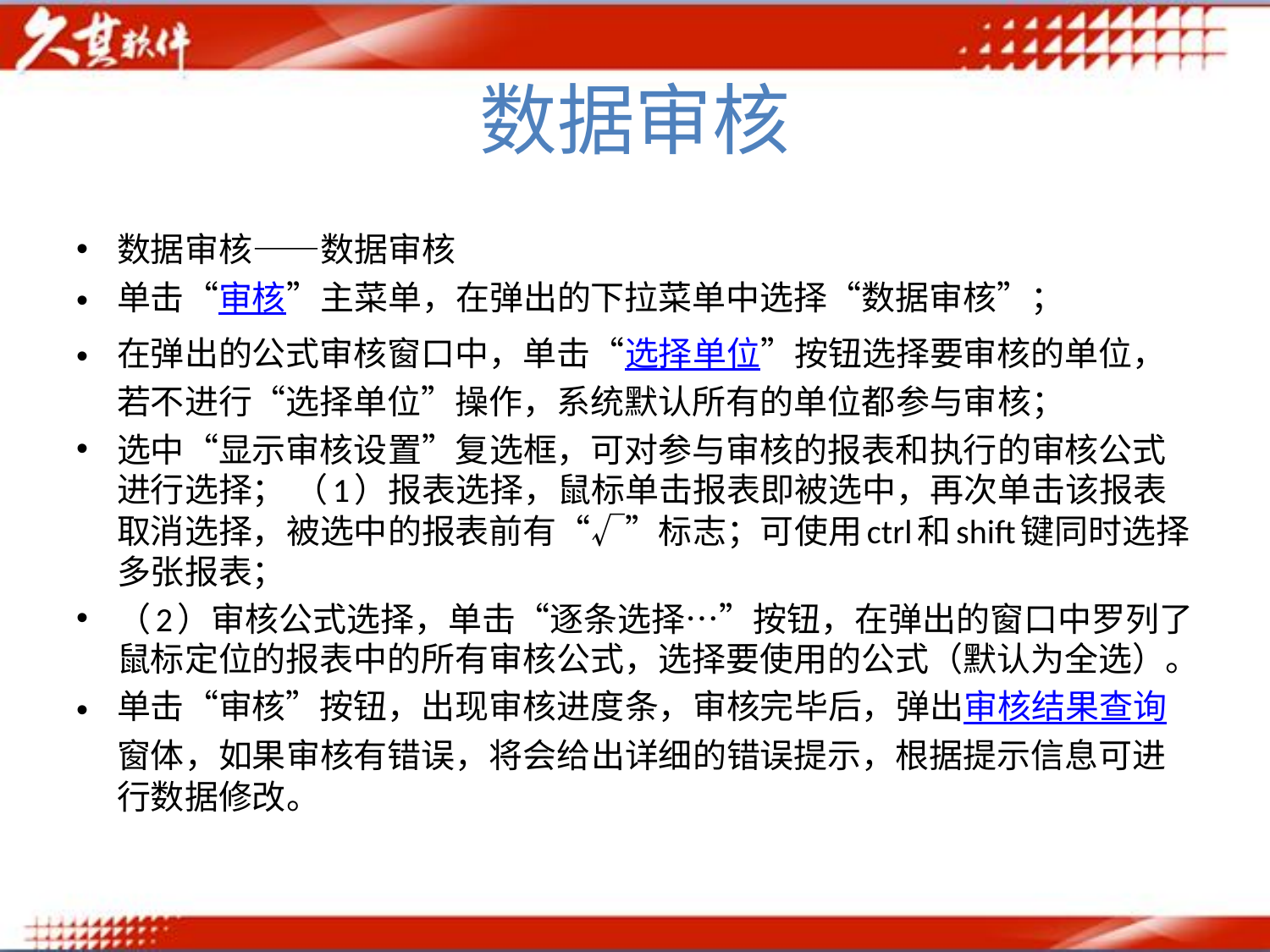

# 数据审核
数据审核——数据审核
单击“审核”主菜单，在弹出的下拉菜单中选择“数据审核”；
在弹出的公式审核窗口中，单击“选择单位”按钮选择要审核的单位，若不进行“选择单位”操作，系统默认所有的单位都参与审核；
选中“显示审核设置”复选框，可对参与审核的报表和执行的审核公式进行选择； （1）报表选择，鼠标单击报表即被选中，再次单击该报表取消选择，被选中的报表前有“√”标志；可使用ctrl和shift键同时选择多张报表；
（2）审核公式选择，单击“逐条选择…”按钮，在弹出的窗口中罗列了鼠标定位的报表中的所有审核公式，选择要使用的公式（默认为全选）。
单击“审核”按钮，出现审核进度条，审核完毕后，弹出审核结果查询窗体，如果审核有错误，将会给出详细的错误提示，根据提示信息可进行数据修改。